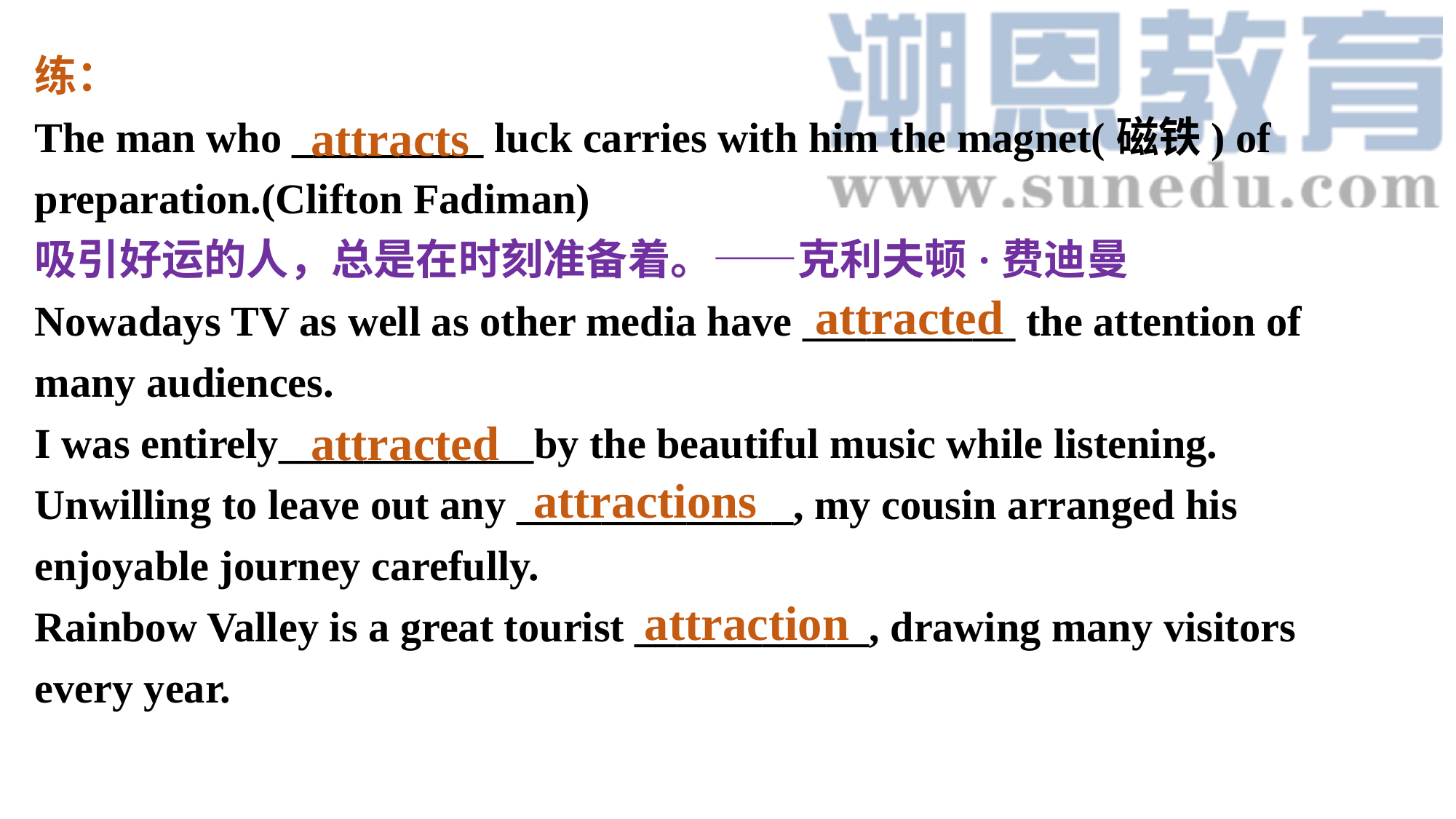

练：
The man who _________ luck carries with him the magnet(磁铁) of preparation.(Clifton Fadiman)
吸引好运的人，总是在时刻准备着。——克利夫顿·费迪曼
Nowadays TV as well as other media have __________ the attention of many audiences.
I was entirely____________by the beautiful music while listening.
Unwilling to leave out any _____________, my cousin arranged his enjoyable journey carefully.
Rainbow Valley is a great tourist ___________, drawing many visitors every year.

attracts
attracted
attracted
attractions
attraction